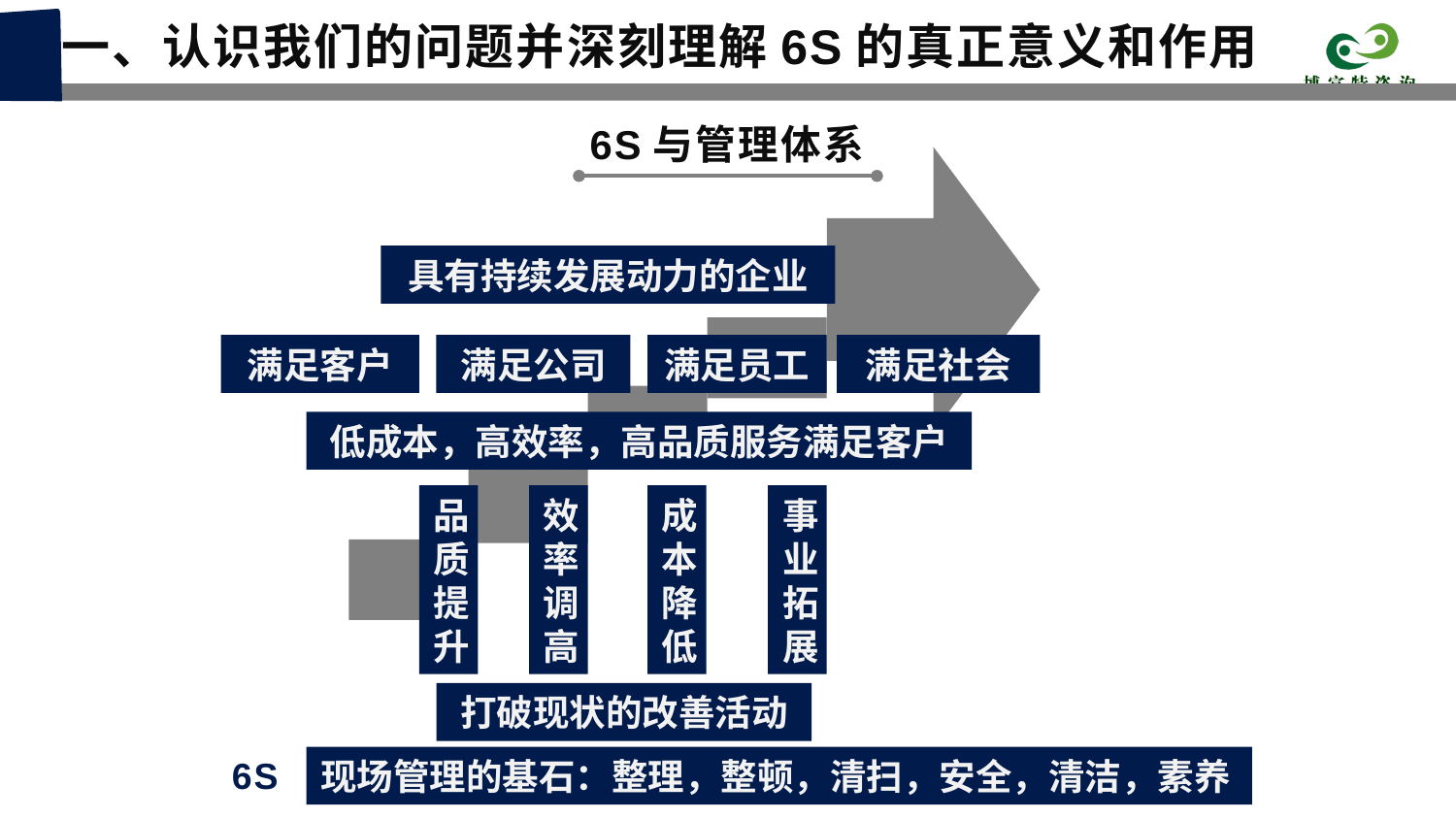

一、认识我们的问题并深刻理解6S的真正意义和作用
6S与管理体系

具有持续发展动力的企业
满足客户
满足公司
满足员工
满足社会
低成本，高效率，高品质服务满足客户
品质提升
效率调高
成本降低
事业拓展
打破现状的改善活动
6S
现场管理的基石：整理，整顿，清扫，安全，清洁，素养